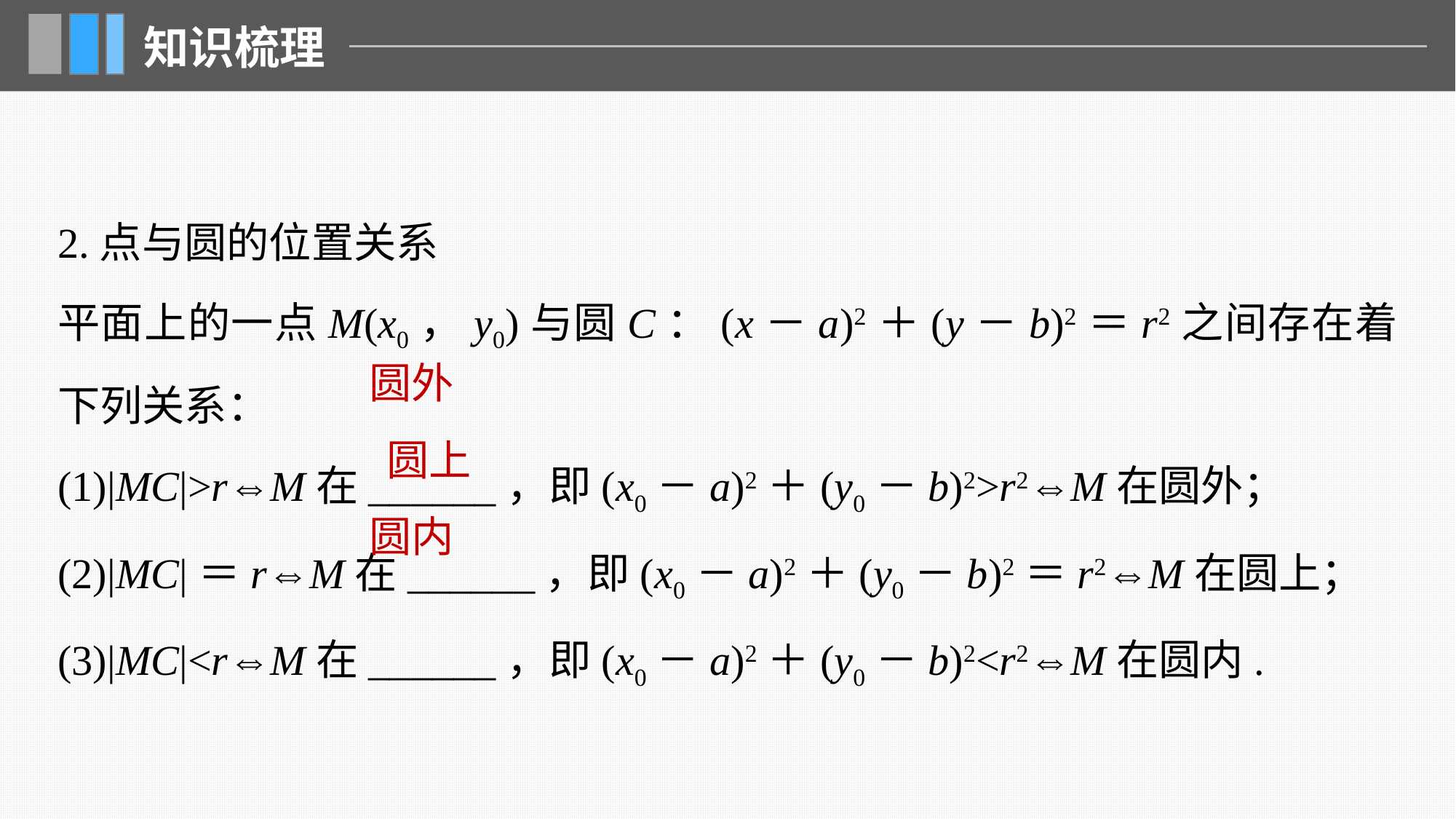

2.点与圆的位置关系
平面上的一点M(x0，y0)与圆C：(x－a)2＋(y－b)2＝r2之间存在着下列关系：
(1)|MC|>r⇔M在______，即(x0－a)2＋(y0－b)2>r2⇔M在圆外；
(2)|MC|＝r⇔M在______，即(x0－a)2＋(y0－b)2＝r2⇔M在圆上；
(3)|MC|<r⇔M在______，即(x0－a)2＋(y0－b)2<r2⇔M在圆内.
圆外
圆上
圆内